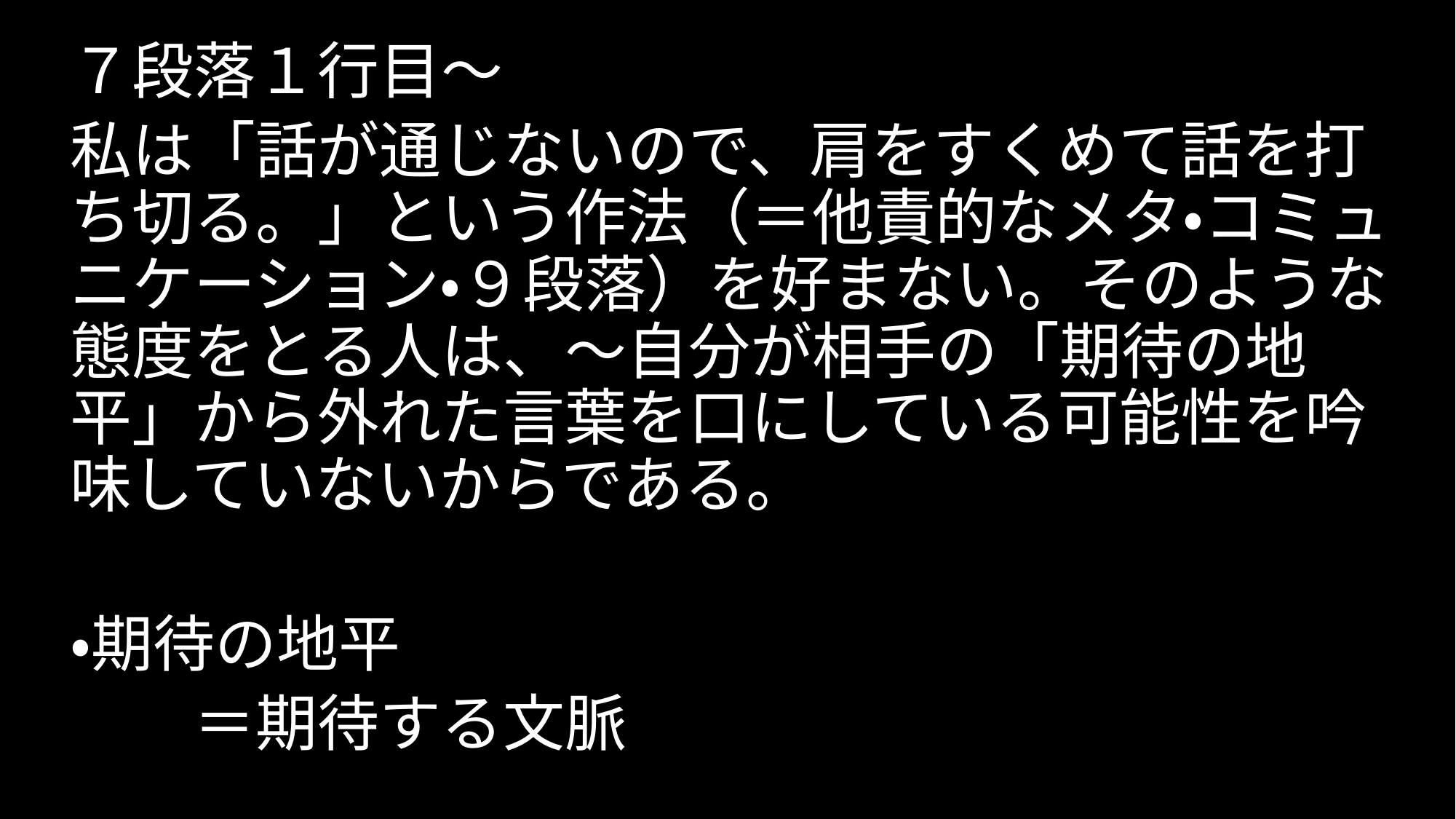

７段落１行目～
私は「話が通じないので、肩をすくめて話を打ち切る。」という作法（＝他責的なメタ・コミュニケーション・９段落）を好まない。そのような態度をとる人は、～自分が相手の「期待の地平」から外れた言葉を口にしている可能性を吟味していないからである。

・期待の地平
　　＝期待する文脈